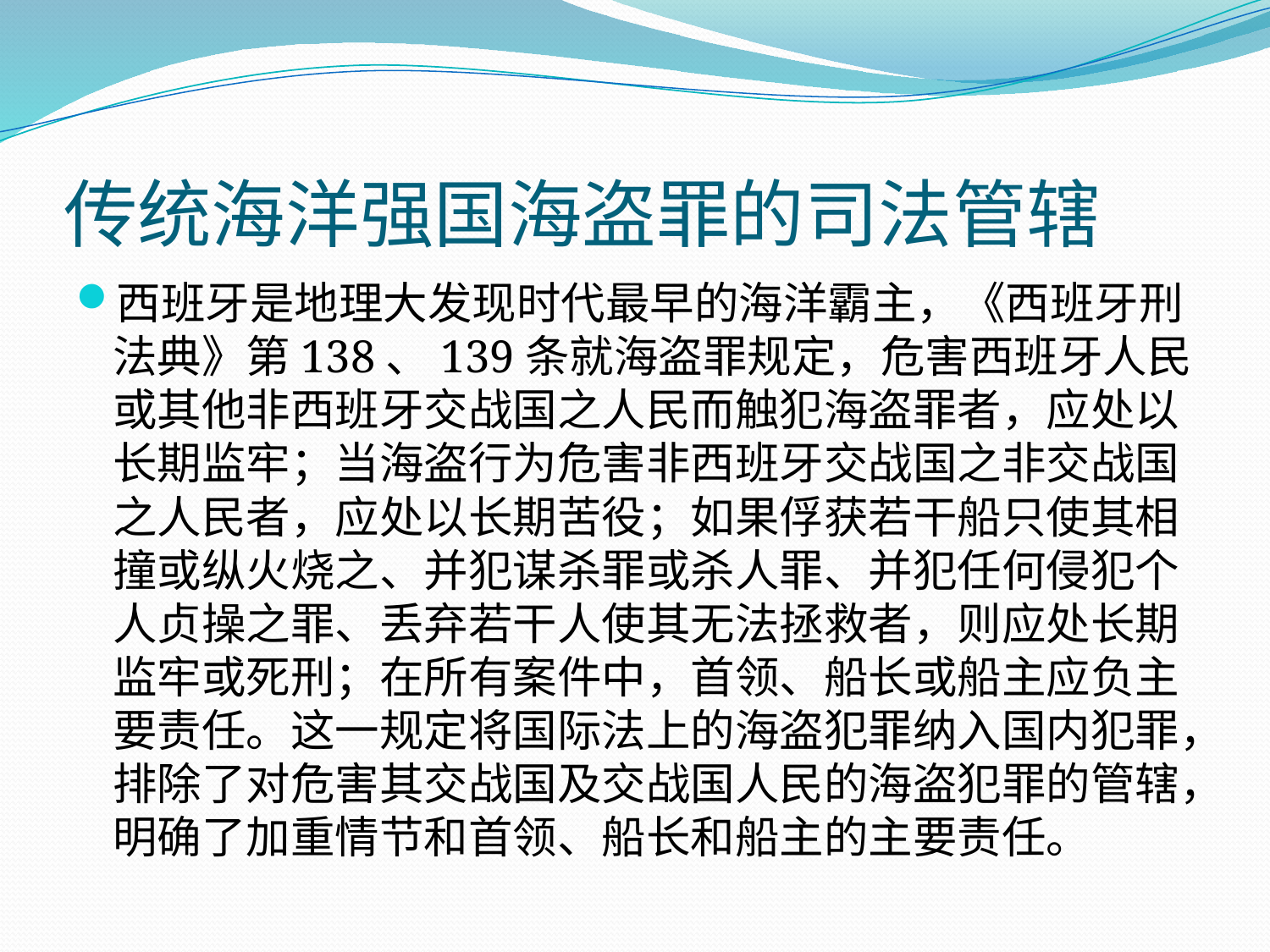

# 传统海洋强国海盗罪的司法管辖
西班牙是地理大发现时代最早的海洋霸主，《西班牙刑法典》第138、139条就海盗罪规定，危害西班牙人民或其他非西班牙交战国之人民而触犯海盗罪者，应处以长期监牢；当海盗行为危害非西班牙交战国之非交战国之人民者，应处以长期苦役；如果俘获若干船只使其相撞或纵火烧之、并犯谋杀罪或杀人罪、并犯任何侵犯个人贞操之罪、丢弃若干人使其无法拯救者，则应处长期监牢或死刑；在所有案件中，首领、船长或船主应负主要责任。这一规定将国际法上的海盗犯罪纳入国内犯罪，排除了对危害其交战国及交战国人民的海盗犯罪的管辖，明确了加重情节和首领、船长和船主的主要责任。